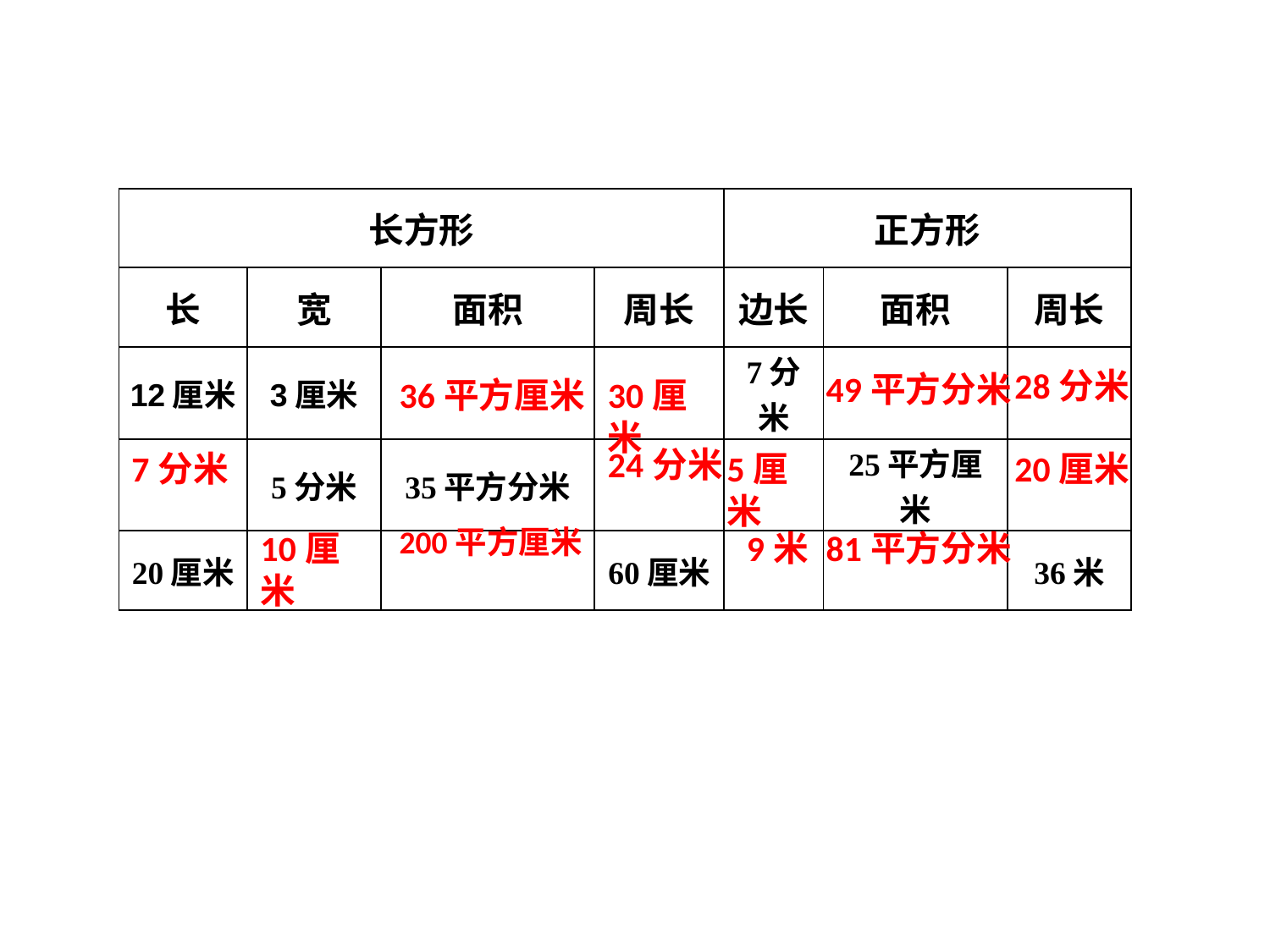

| 长方形 |  |  |  | 正方形 |  |  |
| --- | --- | --- | --- | --- | --- | --- |
| 长 | 宽 | 面积 | 周长 | 边长 | 面积 | 周长 |
| 12厘米 | 3厘米 |  |  | 7分米 |  |  |
|  | 5分米 | 35平方分米 |  |  | 25平方厘米 |  |
| 20厘米 |  |  | 60厘米 |  |  | 36米 |
28分米
49平方分米
36平方厘米
30厘米
24分米
7分米
5厘米
20厘米
200平方厘米
10厘米
9米
81平方分米